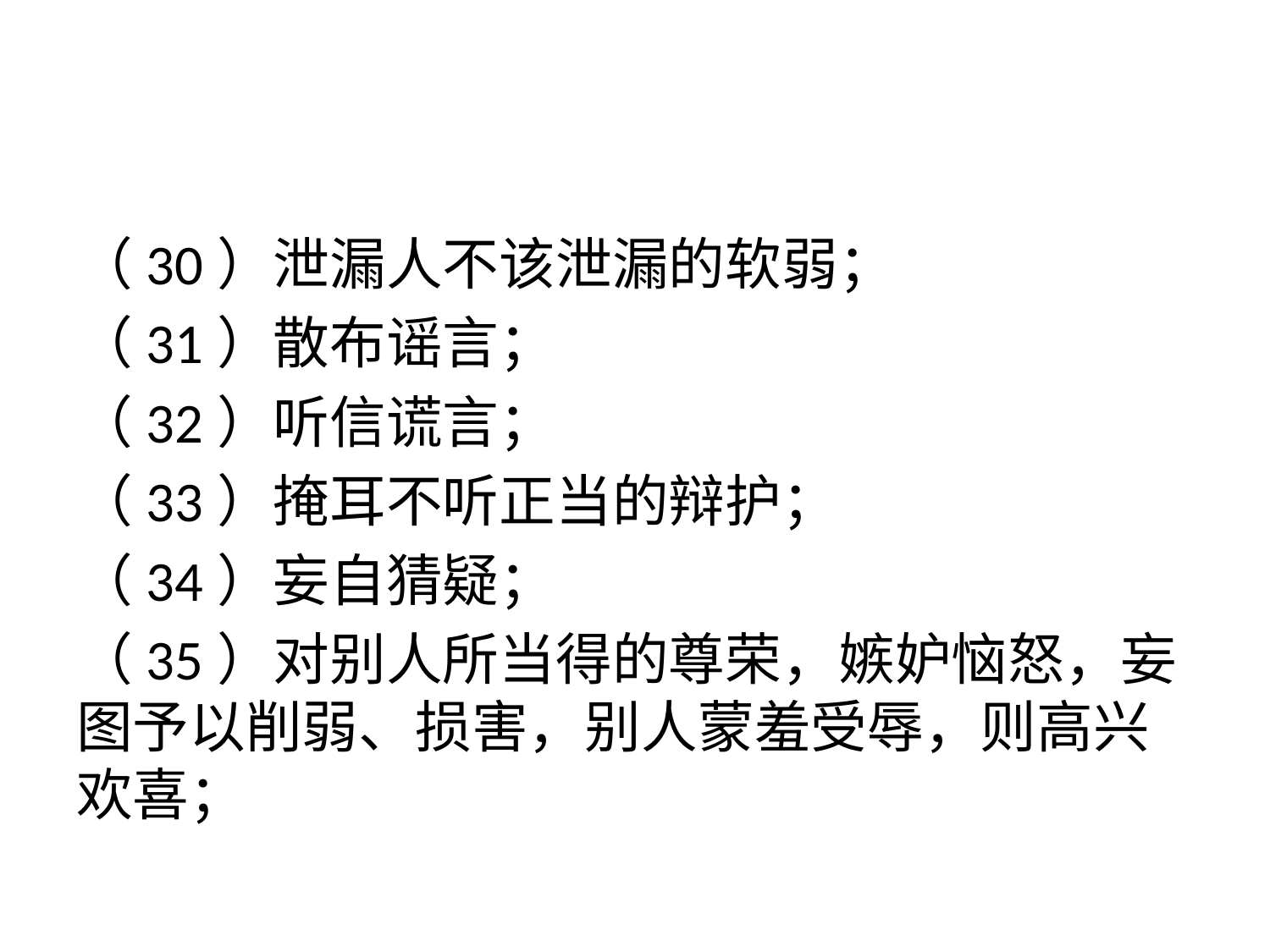

#
（30）泄漏人不该泄漏的软弱；
（31）散布谣言；
（32）听信谎言；
（33）掩耳不听正当的辩护；
（34）妄自猜疑；
（35）对别人所当得的尊荣，嫉妒恼怒，妄图予以削弱、损害，别人蒙羞受辱，则高兴欢喜；